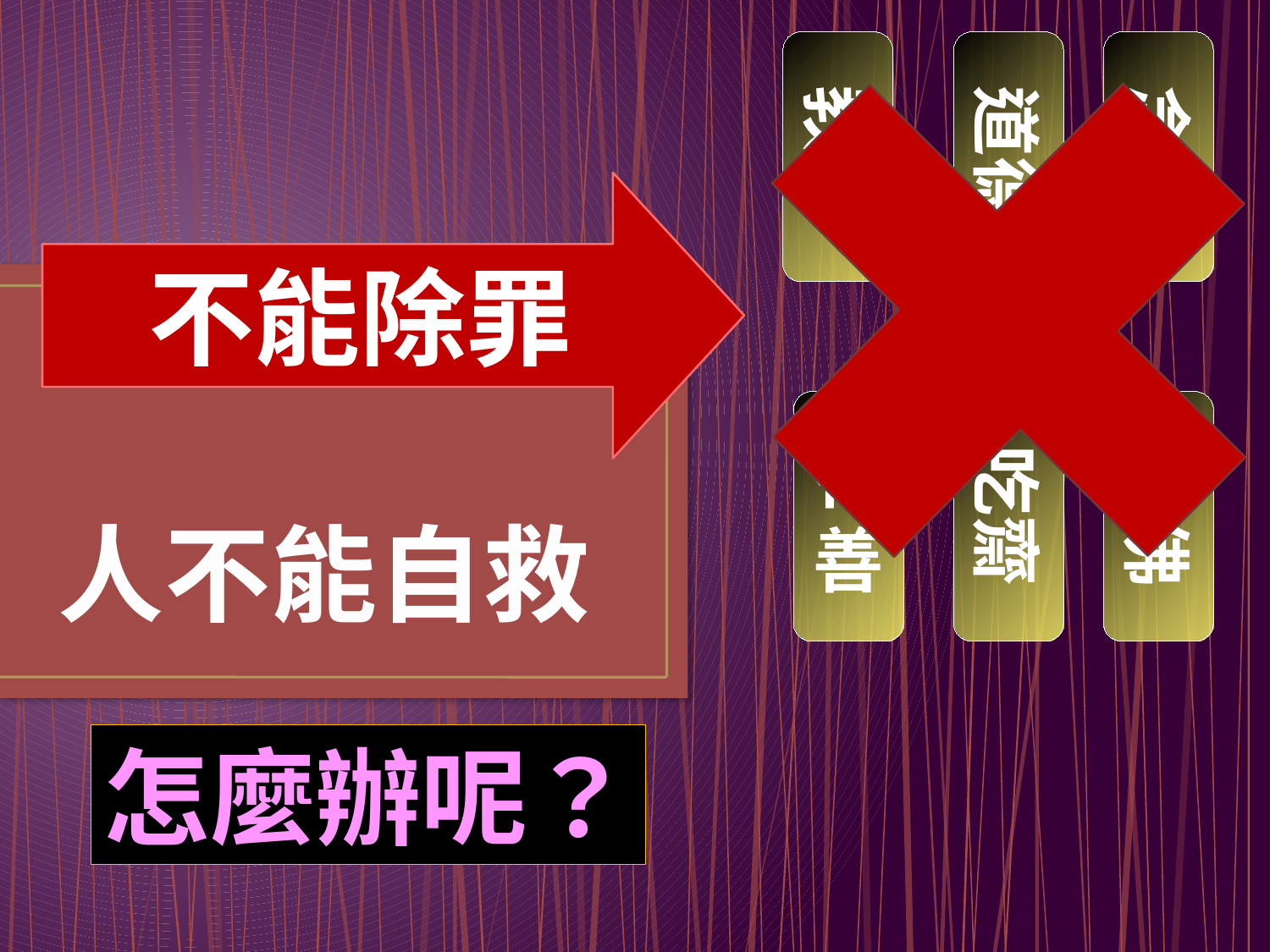

念經
教育
道德

不能除罪

行
善

吃齋
拜佛
# 人不能自救
怎麼辦呢？